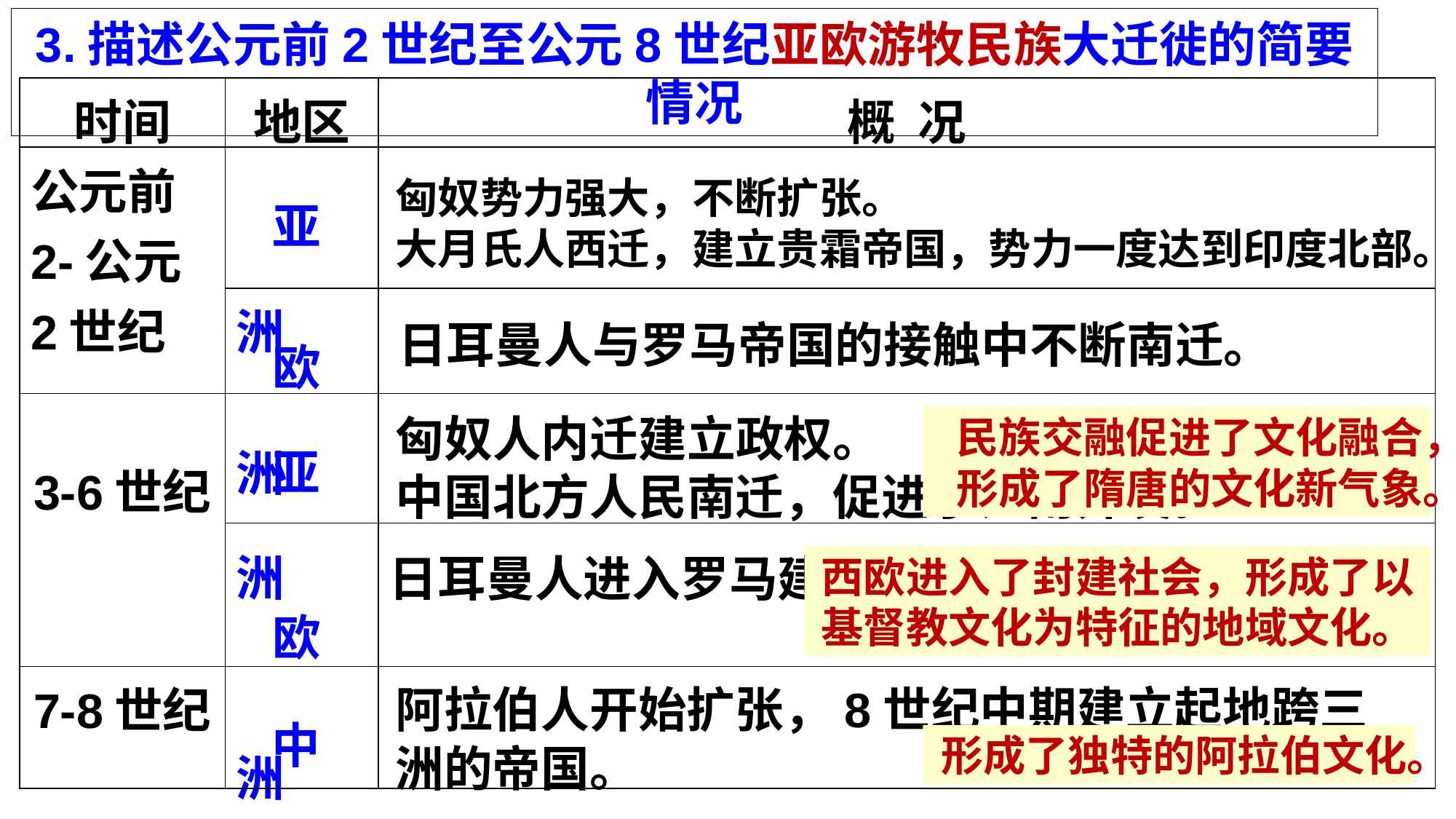

3.描述公元前2世纪至公元8世纪亚欧游牧民族大迁徙的简要情况
| 时间 | 地区 | 概 况 |
| --- | --- | --- |
| 公元前2-公元2世纪 | 亚洲 |  |
|  | 欧洲 |  |
| 3-6世纪 | 亚洲 |  |
|  | 欧洲 |  |
| 7-8世纪 | 中亚 |  |
匈奴势力强大，不断扩张。
大月氏人西迁，建立贵霜帝国，势力一度达到印度北部。
日耳曼人与罗马帝国的接触中不断南迁。
匈奴人内迁建立政权。
中国北方人民南迁，促进了江南开发。
民族交融促进了文化融合，形成了隋唐的文化新气象。
日耳曼人进入罗马建立国家，灭亡了西罗马帝国
西欧进入了封建社会，形成了以基督教文化为特征的地域文化。
阿拉伯人开始扩张，8世纪中期建立起地跨三洲的帝国。
形成了独特的阿拉伯文化。